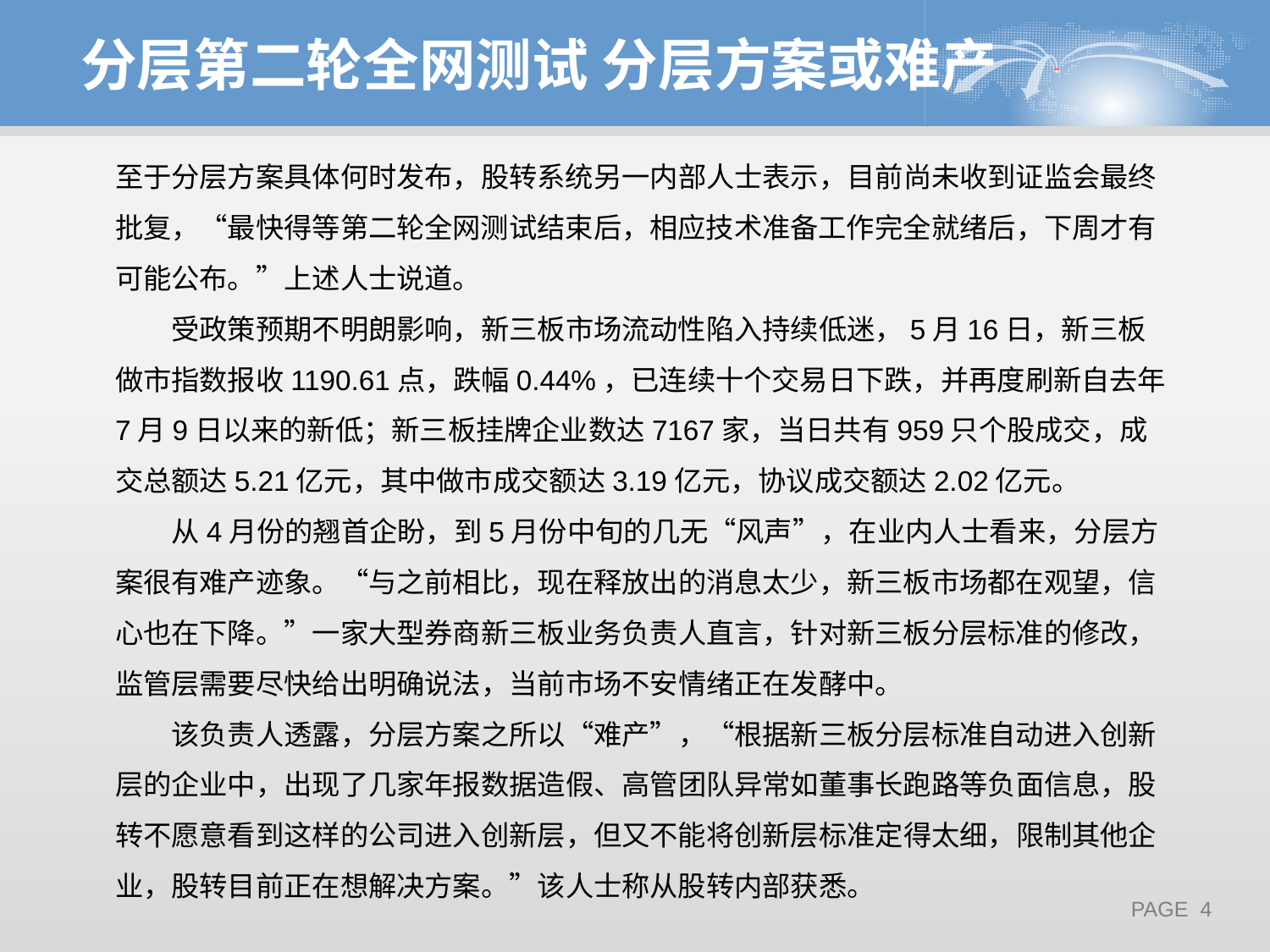

分层第二轮全网测试 分层方案或难产
至于分层方案具体何时发布，股转系统另一内部人士表示，目前尚未收到证监会最终批复，“最快得等第二轮全网测试结束后，相应技术准备工作完全就绪后，下周才有可能公布。”上述人士说道。
　　受政策预期不明朗影响，新三板市场流动性陷入持续低迷，5月16日，新三板做市指数报收1190.61点，跌幅0.44%，已连续十个交易日下跌，并再度刷新自去年7月9日以来的新低；新三板挂牌企业数达7167家，当日共有959只个股成交，成交总额达5.21亿元，其中做市成交额达3.19亿元，协议成交额达2.02亿元。
　　从4月份的翘首企盼，到5月份中旬的几无“风声”，在业内人士看来，分层方案很有难产迹象。“与之前相比，现在释放出的消息太少，新三板市场都在观望，信心也在下降。”一家大型券商新三板业务负责人直言，针对新三板分层标准的修改，监管层需要尽快给出明确说法，当前市场不安情绪正在发酵中。
　　该负责人透露，分层方案之所以“难产”，“根据新三板分层标准自动进入创新层的企业中，出现了几家年报数据造假、高管团队异常如董事长跑路等负面信息，股转不愿意看到这样的公司进入创新层，但又不能将创新层标准定得太细，限制其他企业，股转目前正在想解决方案。”该人士称从股转内部获悉。